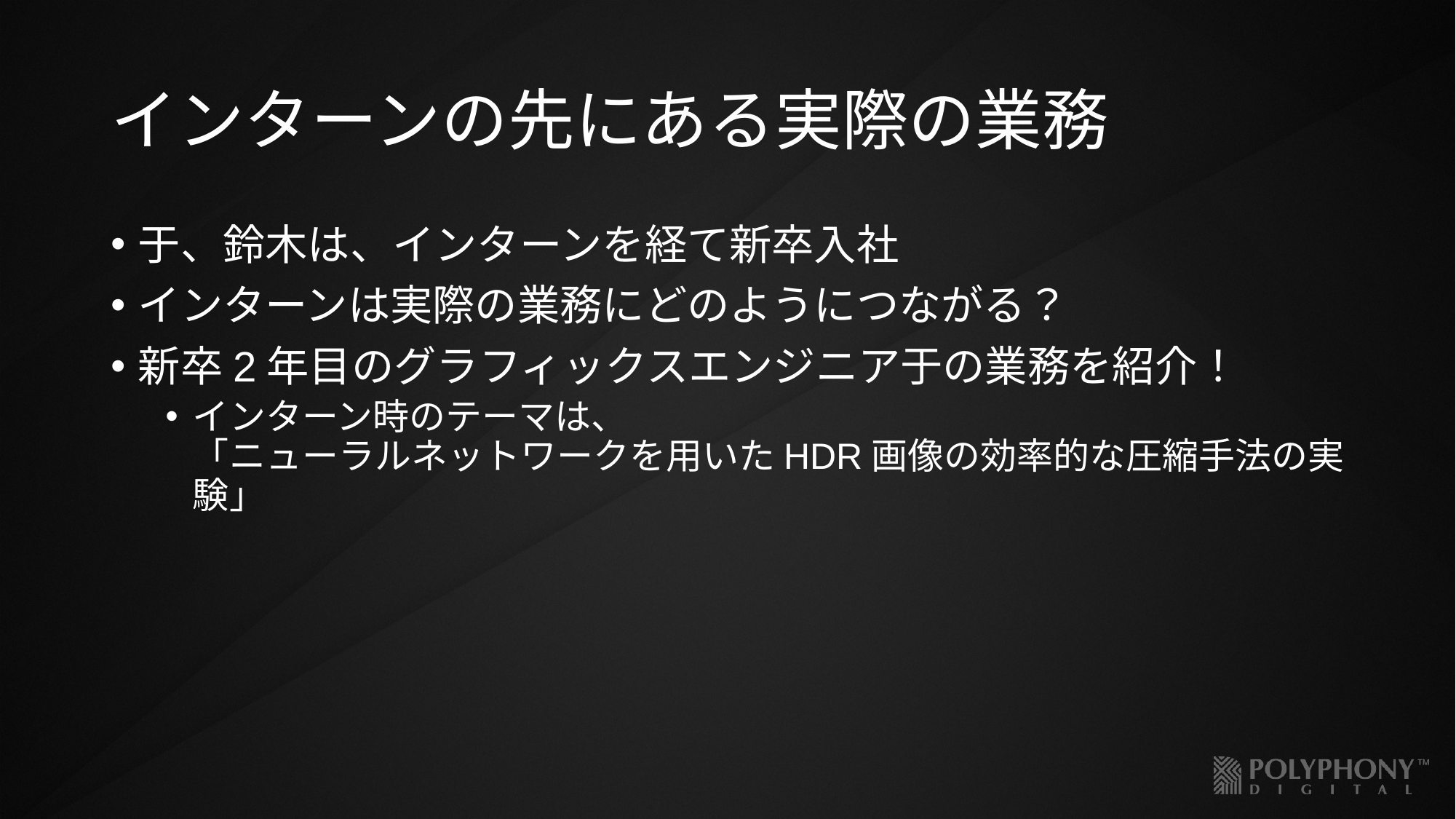

# インターンの先にある実際の業務
于、鈴木は、インターンを経て新卒入社
インターンは実際の業務にどのようにつながる？
新卒2年目のグラフィックスエンジニア于の業務を紹介！
インターン時のテーマは、
「ニューラルネットワークを用いたHDR画像の効率的な圧縮手法の実験」